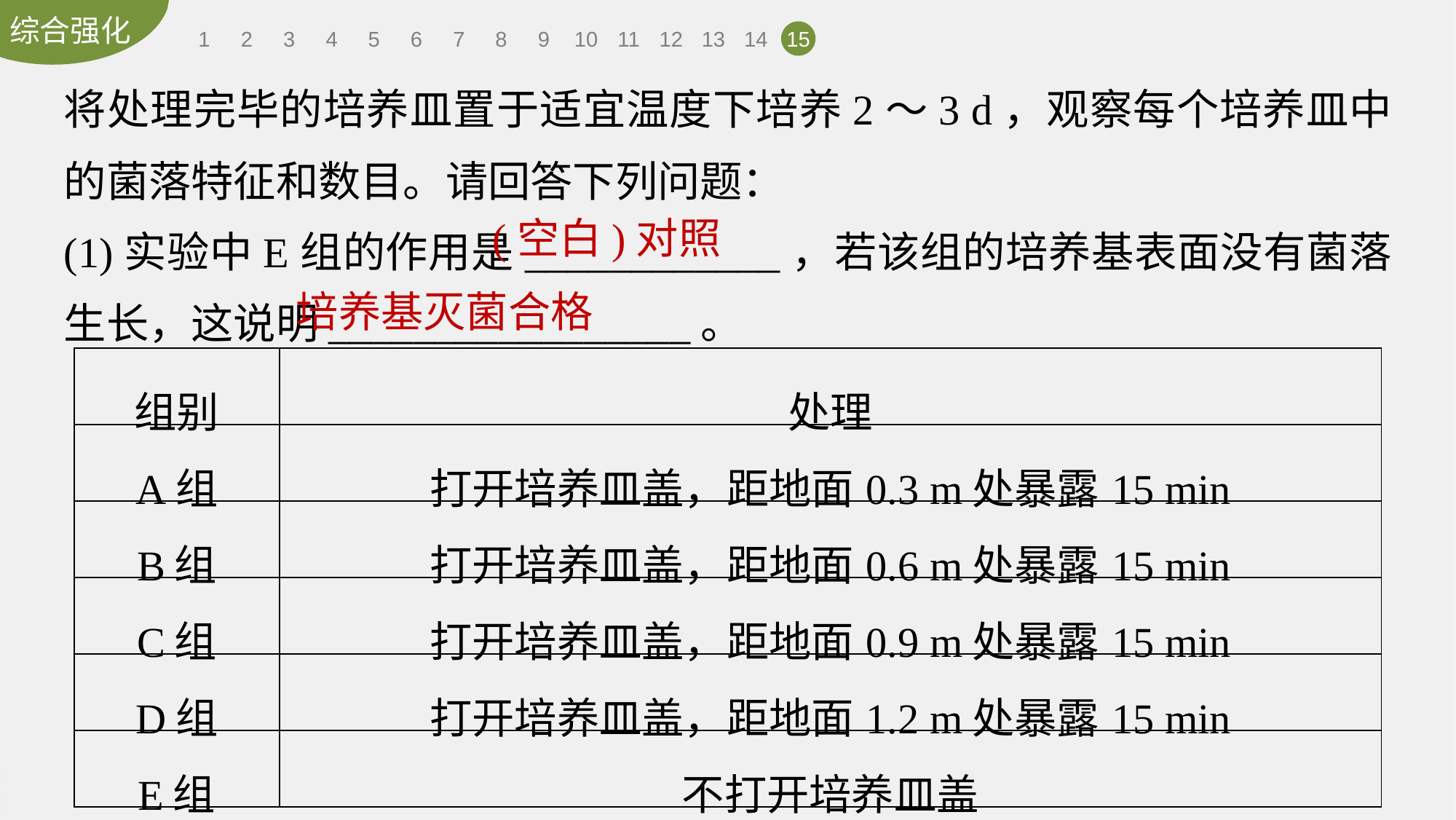

1
2
3
4
5
6
7
8
9
10
11
12
13
14
15
将处理完毕的培养皿置于适宜温度下培养2～3 d，观察每个培养皿中的菌落特征和数目。请回答下列问题：
(1)实验中E组的作用是____________，若该组的培养基表面没有菌落生长，这说明_________________。
(空白)对照
培养基灭菌合格
| 组别 | 处理 |
| --- | --- |
| A组 | 打开培养皿盖，距地面0.3 m处暴露15 min |
| B组 | 打开培养皿盖，距地面0.6 m处暴露15 min |
| C组 | 打开培养皿盖，距地面0.9 m处暴露15 min |
| D组 | 打开培养皿盖，距地面1.2 m处暴露15 min |
| E组 | 不打开培养皿盖 |